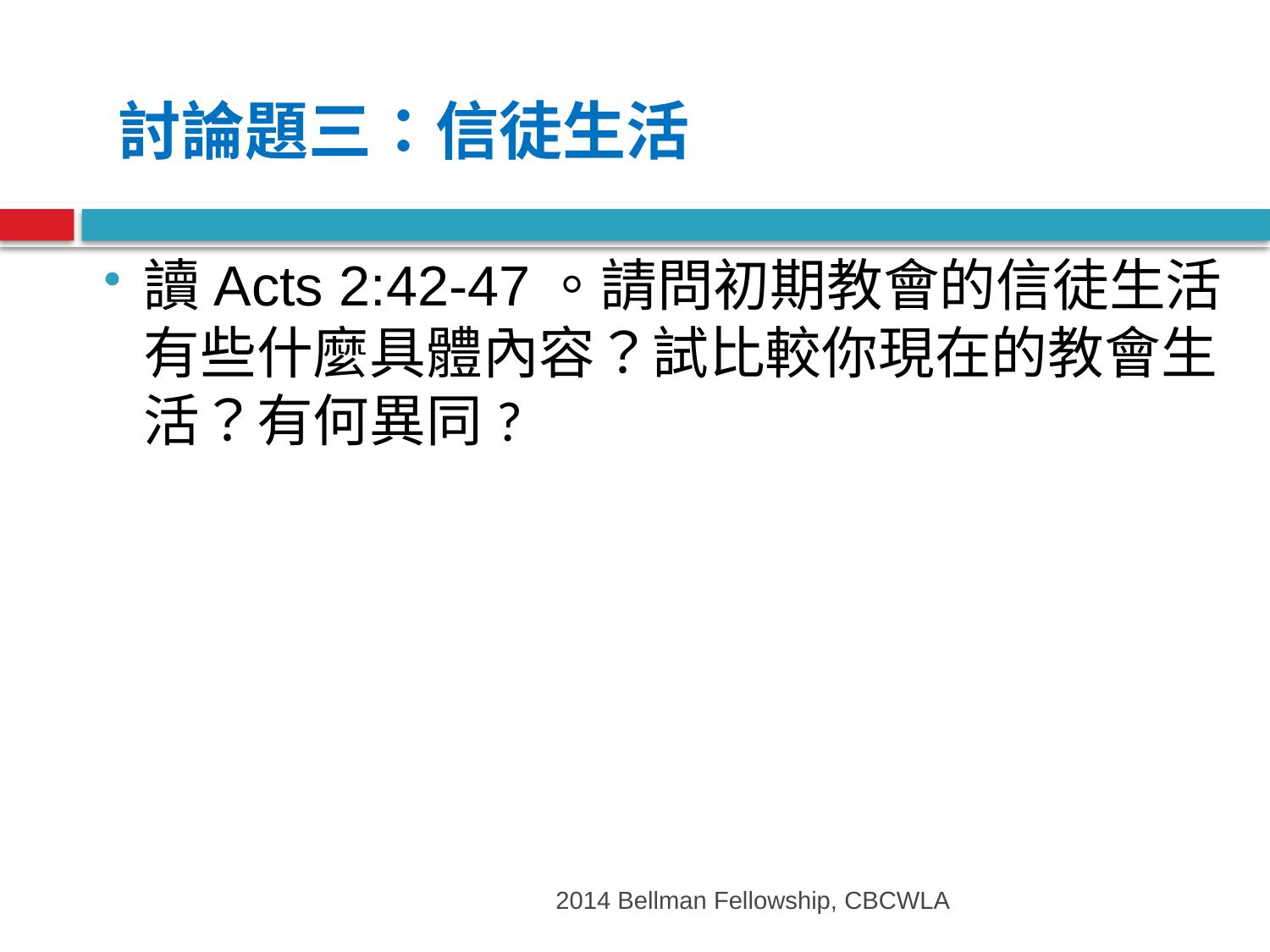

討論題三：信徒生活
讀Acts 2:42-47。請問初期教會的信徒生活有些什麼具體內容？試比較你現在的教會生活？有何異同?

2014 Bellman Fellowship, CBCWLA